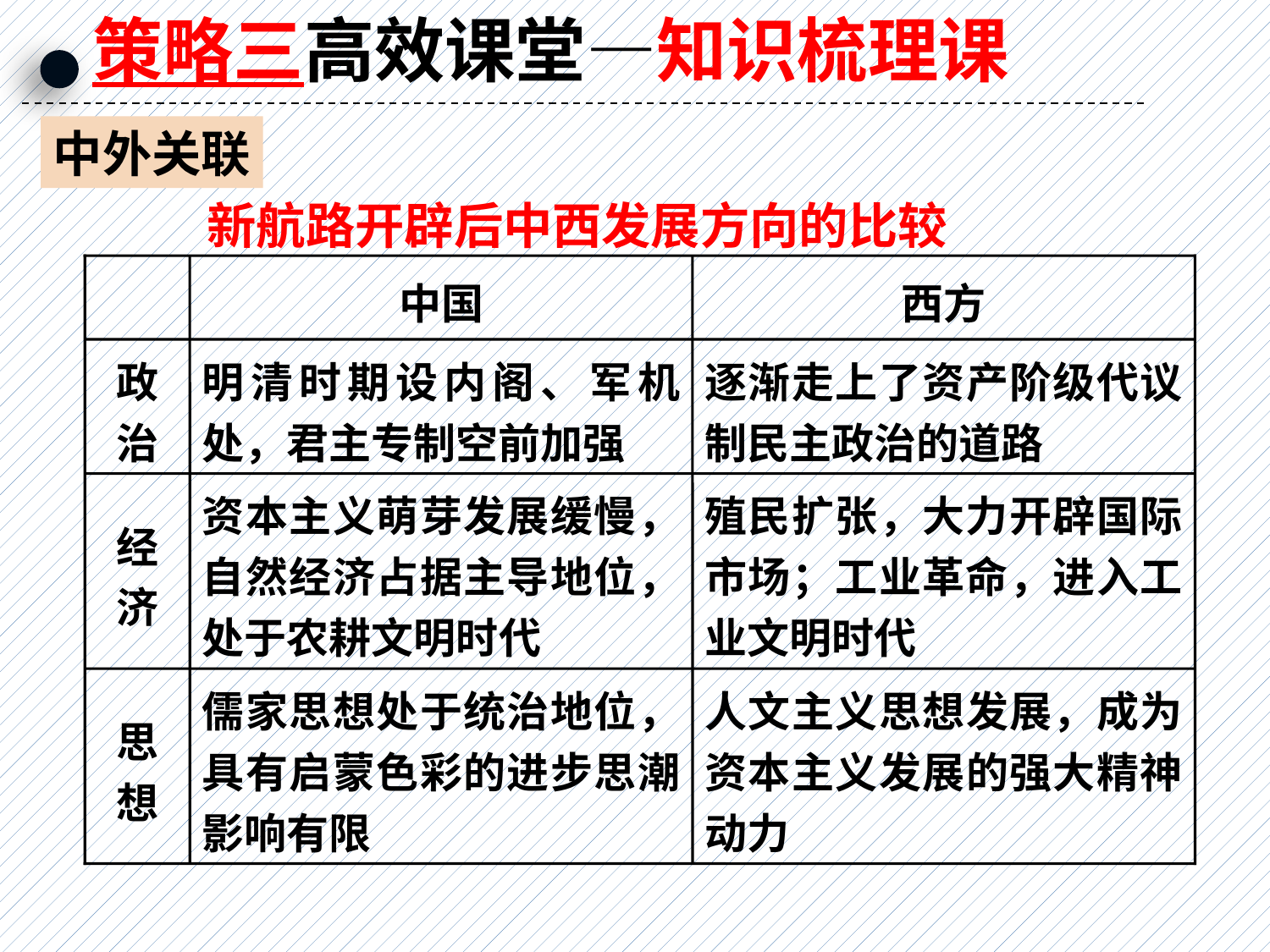

策略三高效课堂—知识梳理课

中外关联
新航路开辟后中西发展方向的比较

中国

西方

政治
明清时期设内阁、军机处，君主专制空前加强
逐渐走上了资产阶级代议制民主政治的道路
经济
资本主义萌芽发展缓慢，自然经济占据主导地位，处于农耕文明时代
殖民扩张，大力开辟国际市场；工业革命，进入工业文明时代
思想
儒家思想处于统治地位，具有启蒙色彩的进步思潮影响有限
人文主义思想发展，成为资本主义发展的强大精神动力